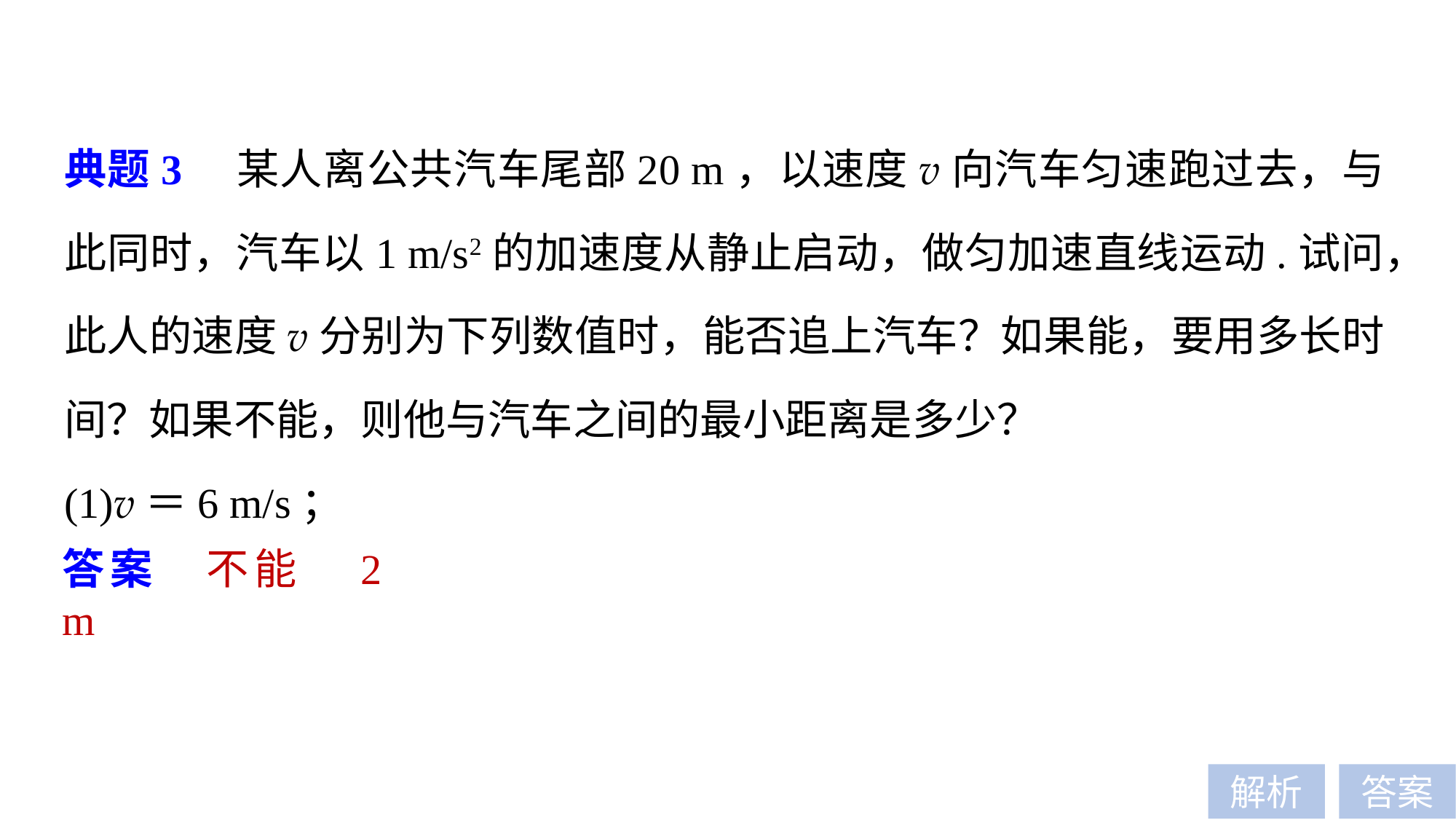

典题3　某人离公共汽车尾部20 m，以速度v向汽车匀速跑过去，与此同时，汽车以1 m/s2的加速度从静止启动，做匀加速直线运动.试问，此人的速度v分别为下列数值时，能否追上汽车？如果能，要用多长时间？如果不能，则他与汽车之间的最小距离是多少？
(1)v＝6 m/s；
答案　不能　2 m
解析
答案